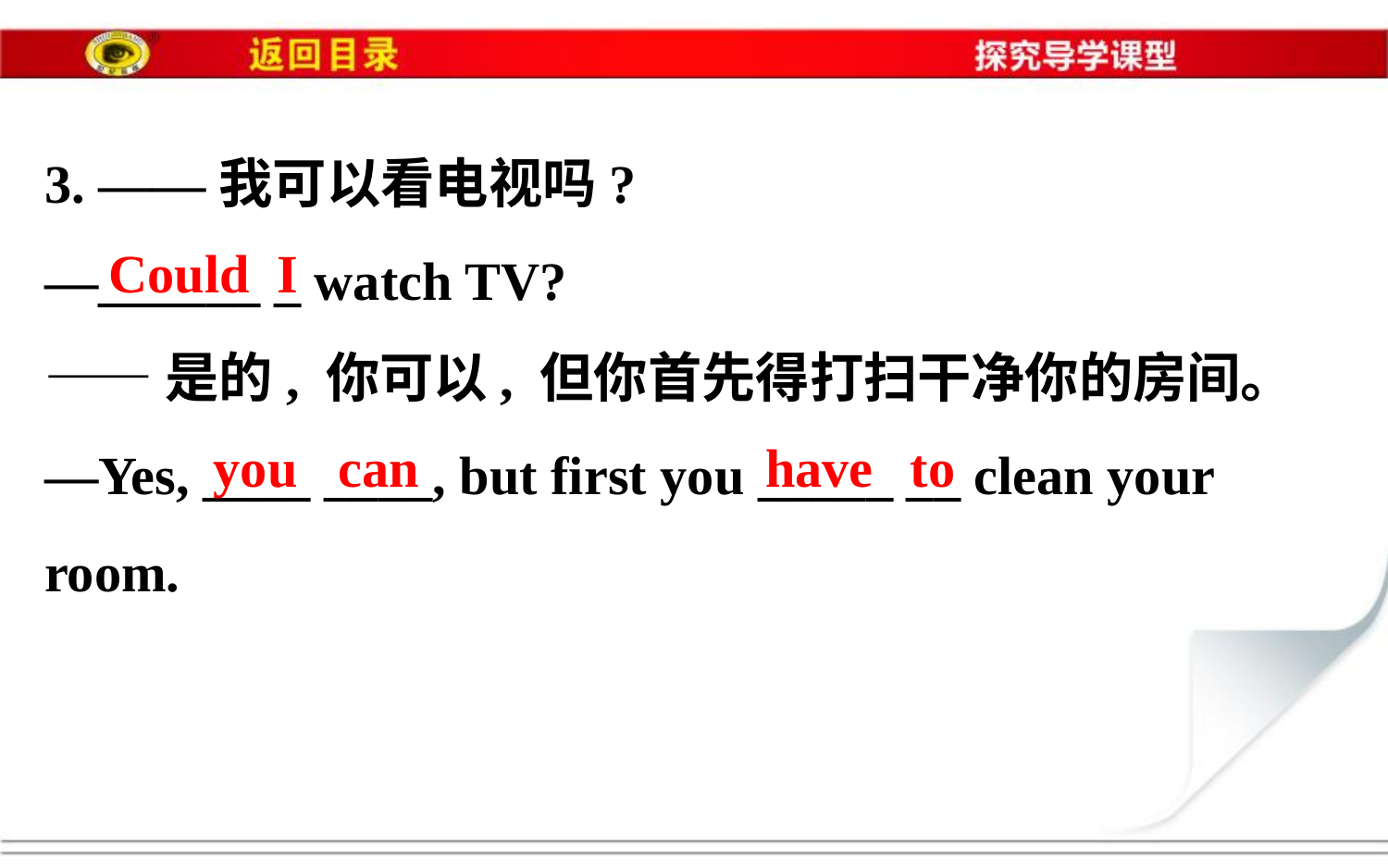

3. ——我可以看电视吗?
—______ _ watch TV?
——是的, 你可以, 但你首先得打扫干净你的房间。
—Yes, ____ ____, but first you _____ __ clean your
room.
Could
I
you
can
have
to